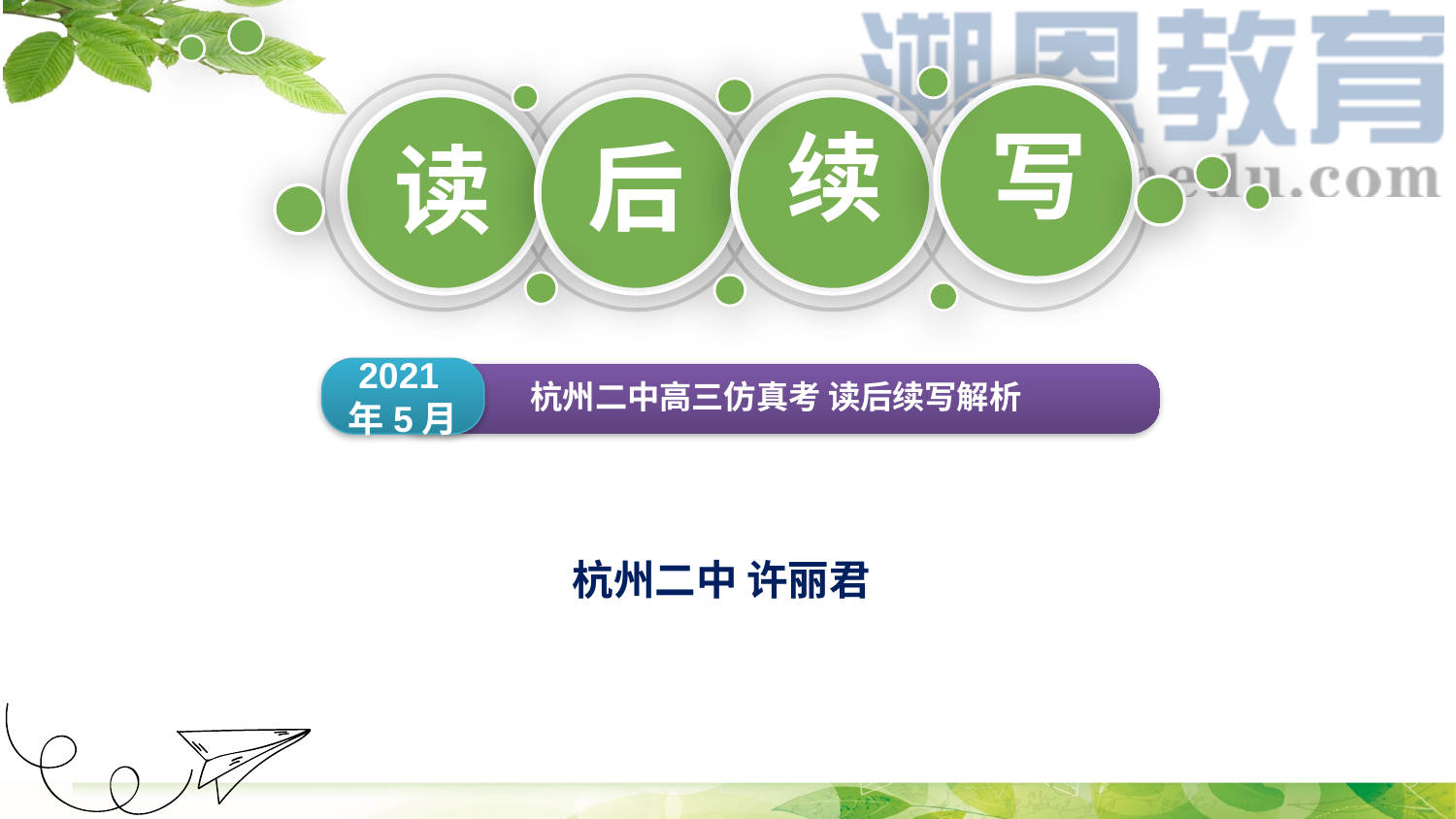

写
续
后
读

2021年5月
杭州二中高三仿真考 读后续写解析
杭州二中 许丽君